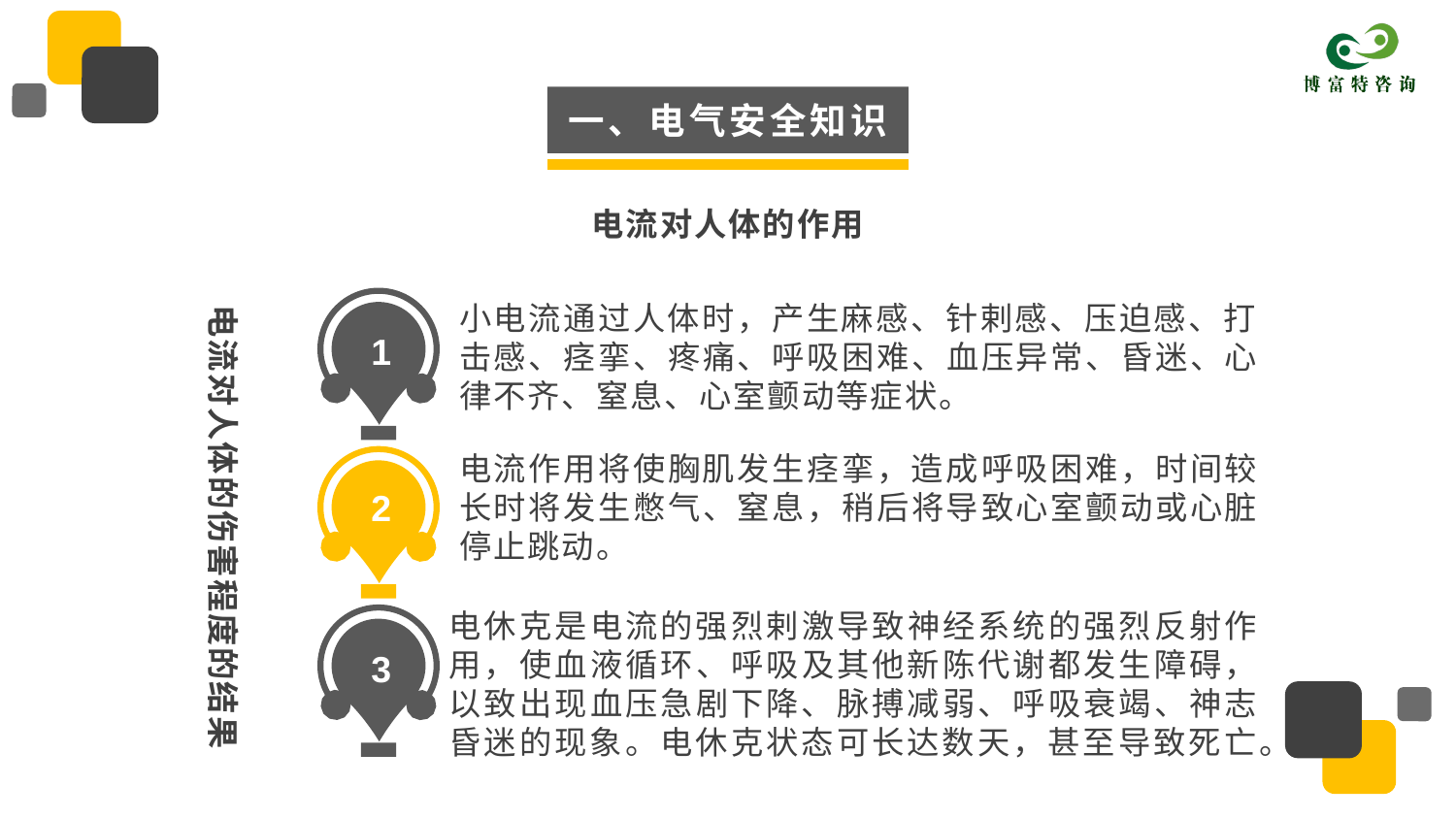

一、电气安全知识
电流对人体的作用

小电流通过人体时，产生麻感、针剌感、压迫感、打击感、痉挛、疼痛、呼吸困难、血压异常、昏迷、心律不齐、窒息、心室颤动等症状。
电流作用将使胸肌发生痉挛，造成呼吸困难，时间较长时将发生憋气、窒息，稍后将导致心室颤动或心脏停止跳动。

电休克是电流的强烈剌激导致神经系统的强烈反射作用，使血液循环、呼吸及其他新陈代谢都发生障碍，以致出现血压急剧下降、脉搏减弱、呼吸衰竭、神志昏迷的现象。电休克状态可长达数天，甚至导致死亡。

电流对人体的伤害程度的结果
1
2
3